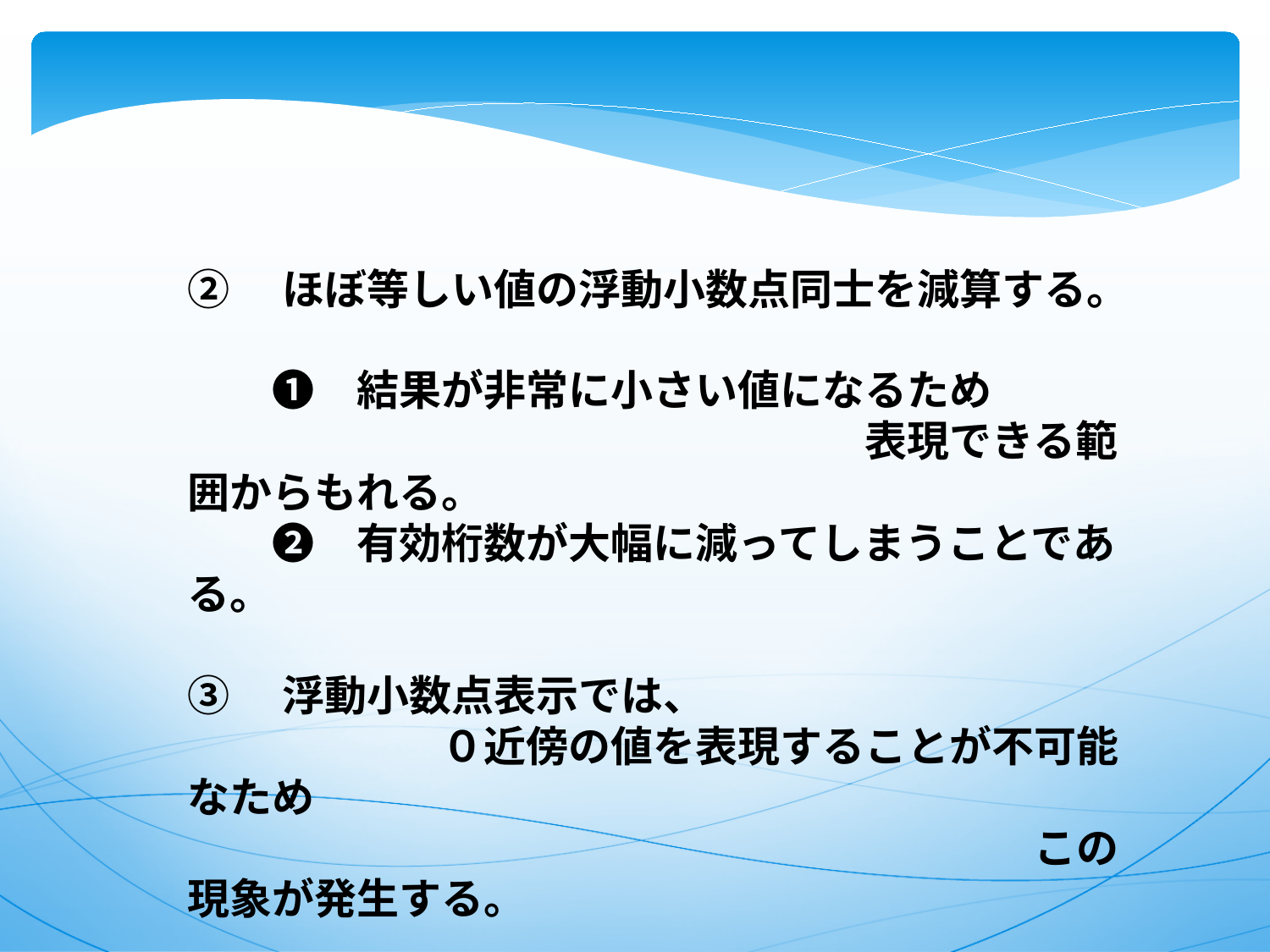

②　ほぼ等しい値の浮動小数点同士を減算する。

　　❶　結果が非常に小さい値になるため
　　　　　　　　　　　　　　　　表現できる範囲からもれる。
　　❷　有効桁数が大幅に減ってしまうことである。

③　浮動小数点表示では、
　　　　　　０近傍の値を表現することが不可能なため
　　　　　　　　　　　　　　　　　　　　この現象が発生する。

④　演算結果、発生する誤差である。